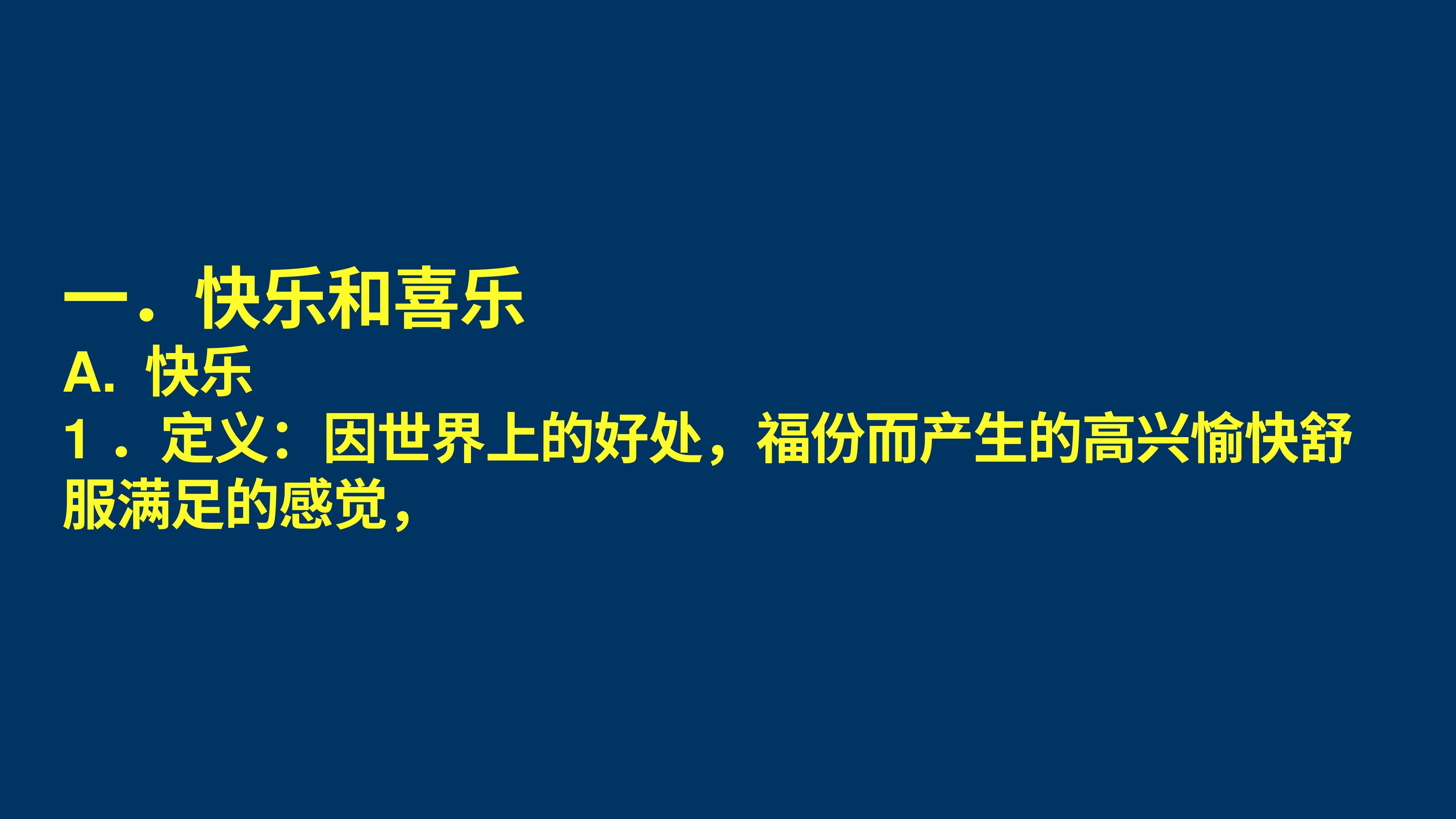

# 一．快乐和喜乐
A. 快乐
1．定义：因世界上的好处，福份而产生的高兴愉快舒服满足的感觉，